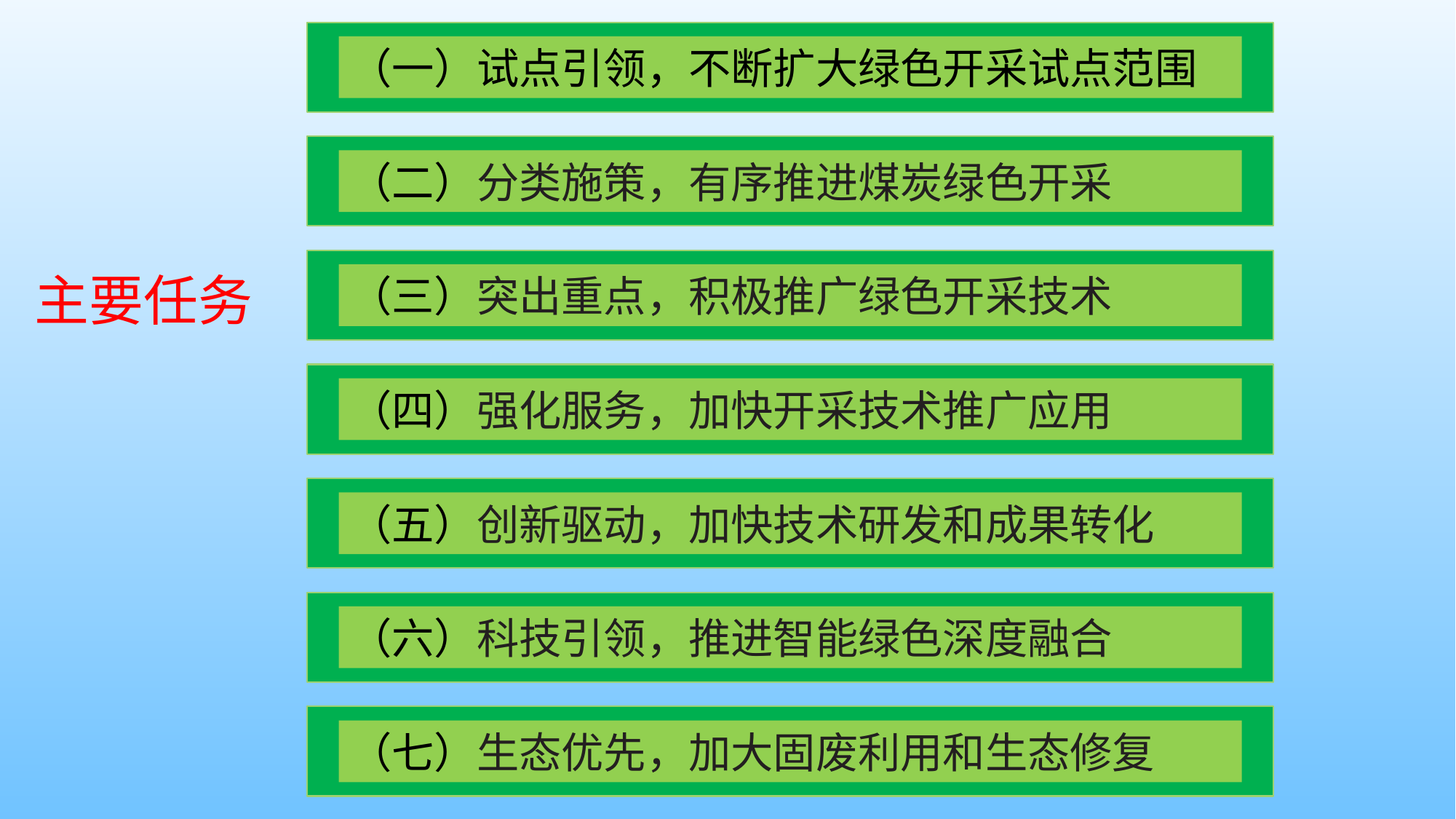

（一）试点引领，不断扩大绿色开采试点范围

（二）分类施策，有序推进煤炭绿色开采

主要任务
（三）突出重点，积极推广绿色开采技术

（四）强化服务，加快开采技术推广应用

（五）创新驱动，加快技术研发和成果转化

（六）科技引领，推进智能绿色深度融合

（七）生态优先，加大固废利用和生态修复